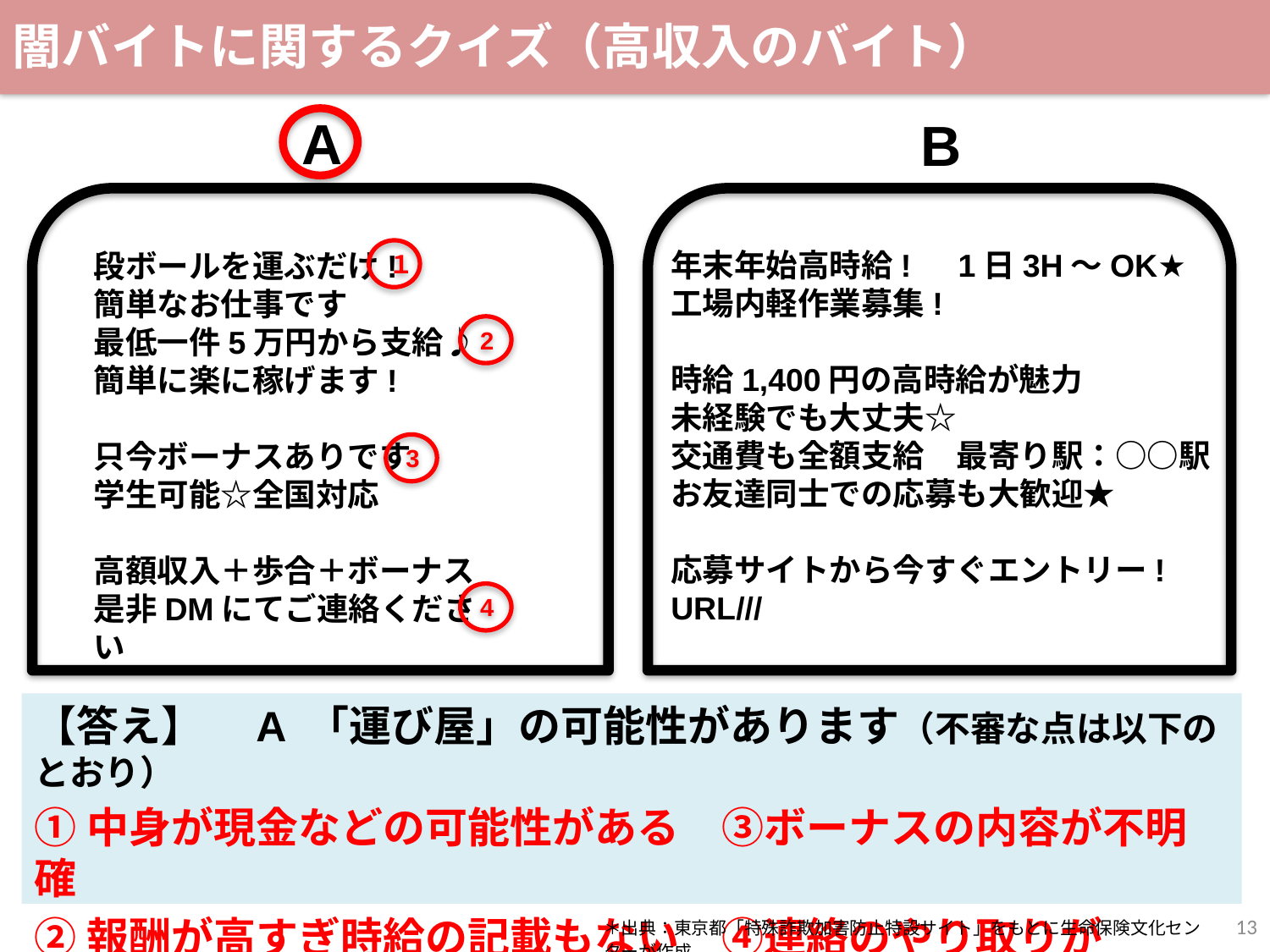

闇バイトに関するクイズ（高収入のバイト）

A
B

年末年始高時給!　1日3H～OK★
工場内軽作業募集!

時給1,400円の高時給が魅力
未経験でも大丈夫☆
交通費も全額支給　最寄り駅：○○駅
お友達同士での応募も大歓迎★

応募サイトから今すぐエントリー!
URL///
段ボールを運ぶだけ!
簡単なお仕事です
最低一件5万円から支給♪
簡単に楽に稼げます!

只今ボーナスありです
学生可能☆全国対応

高額収入＋歩合＋ボーナス
是非DMにてご連絡ください
１
2
3
4
【答え】　A 「運び屋」の可能性があります（不審な点は以下のとおり）
①中身が現金などの可能性がある　③ボーナスの内容が不明確
②報酬が高すぎ時給の記載もない　④連絡のやり取りがDM
13
＊出典：東京都「特殊詐欺加害防止特設サイト」をもとに生命保険文化センターが作成